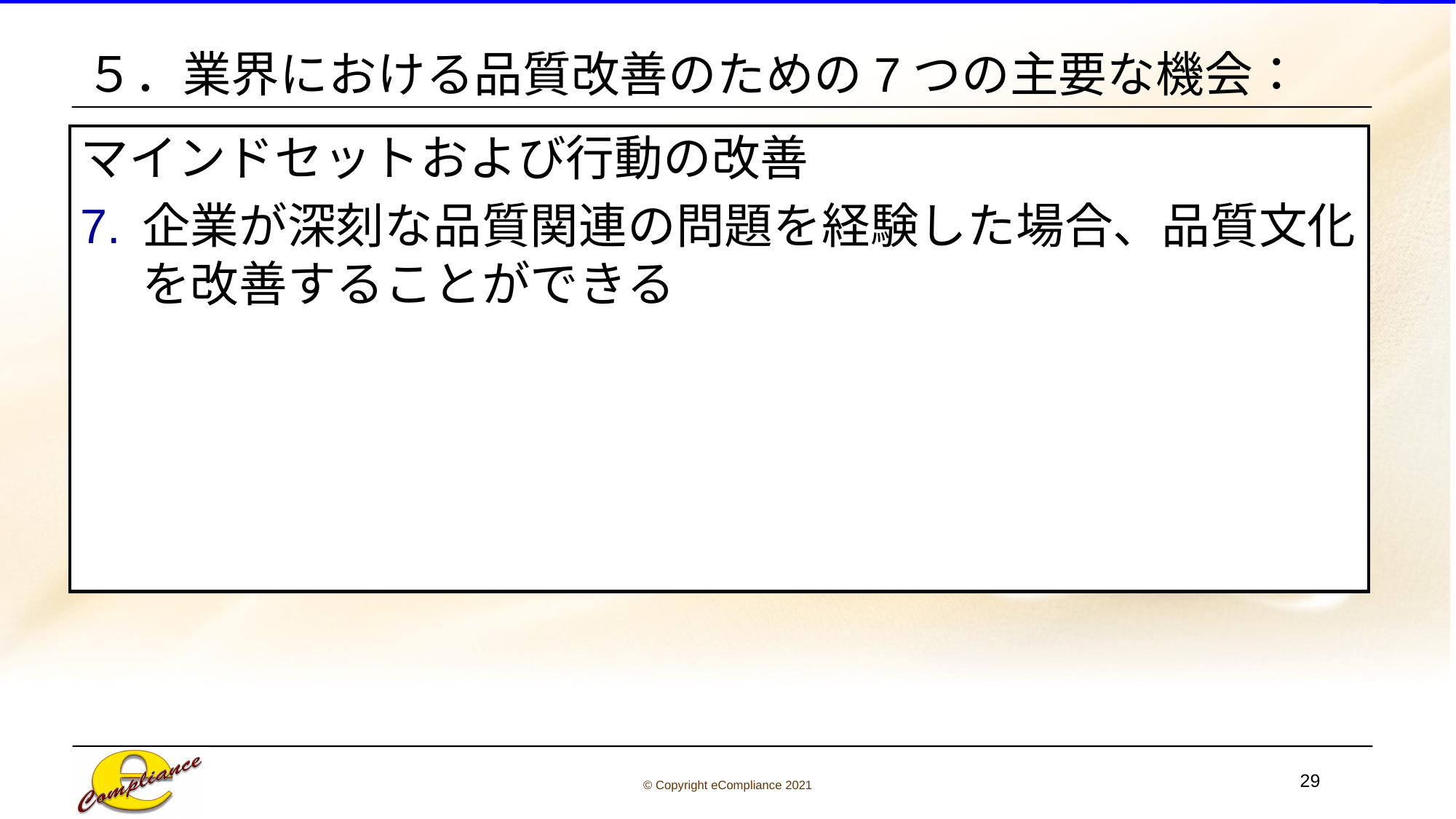

# ５．業界における品質改善のための7つの主要な機会：
マインドセットおよび行動の改善
企業が深刻な品質関連の問題を経験した場合、品質文化を改善することができる